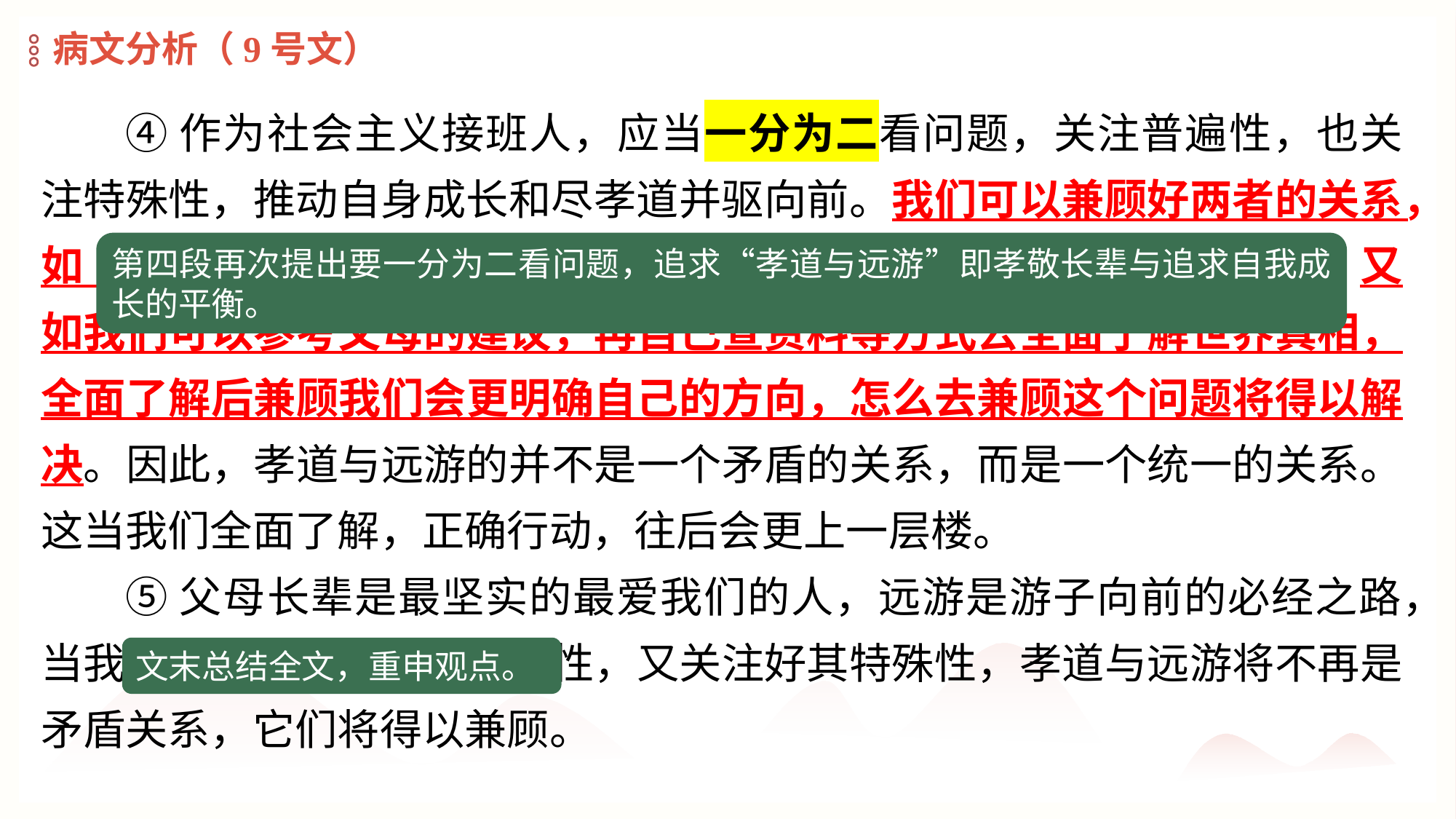

病文分析（9号文）
④作为社会主义接班人，应当一分为二看问题，关注普遍性，也关注特殊性，推动自身成长和尽孝道并驱向前。我们可以兼顾好两者的关系，如“游必有方”主动积累和父母交代好所去的方向，让父母不要担心；又如我们可以参考父母的建议，再自己查资料等方式去全面了解世界真相，全面了解后兼顾我们会更明确自己的方向，怎么去兼顾这个问题将得以解决。因此，孝道与远游的并不是一个矛盾的关系，而是一个统一的关系。这当我们全面了解，正确行动，往后会更上一层楼。
⑤父母长辈是最坚实的最爱我们的人，远游是游子向前的必经之路，当我们既关注好事物的普遍性，又关注好其特殊性，孝道与远游将不再是矛盾关系，它们将得以兼顾。
第四段再次提出要一分为二看问题，追求“孝道与远游”即孝敬长辈与追求自我成长的平衡。
文末总结全文，重申观点。